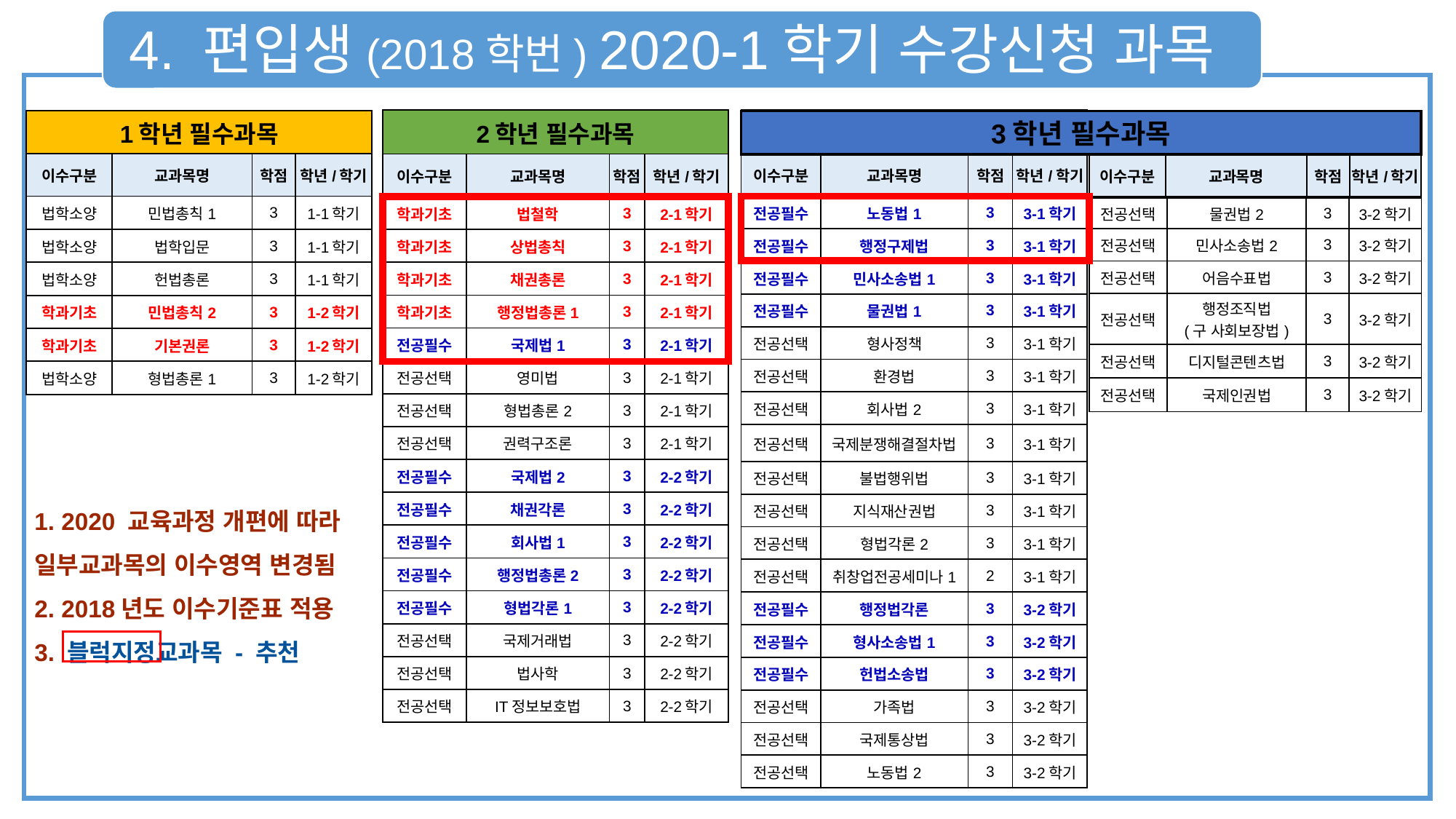

4. 편입생(2018학번) 2020-1학기 수강신청 과목

| 3학년 필수과목 |  |  |  |
| --- | --- | --- | --- |
| 이수구분 | 교과목명 | 학점 | 학년/학기 |
| 전공필수 | 노동법1 | 3 | 3-1학기 |
| 전공필수 | 행정구제법 | 3 | 3-1학기 |
| 전공필수 | 민사소송법1 | 3 | 3-1학기 |
| 전공필수 | 물권법1 | 3 | 3-1학기 |
| 전공선택 | 형사정책 | 3 | 3-1학기 |
| 전공선택 | 환경법 | 3 | 3-1학기 |
| 전공선택 | 회사법2 | 3 | 3-1학기 |
| 전공선택 | 국제분쟁해결절차법 | 3 | 3-1학기 |
| 전공선택 | 불법행위법 | 3 | 3-1학기 |
| 전공선택 | 지식재산권법 | 3 | 3-1학기 |
| 전공선택 | 형법각론2 | 3 | 3-1학기 |
| 전공선택 | 취창업전공세미나1 | 2 | 3-1학기 |
| 전공필수 | 행정법각론 | 3 | 3-2학기 |
| 전공필수 | 형사소송법1 | 3 | 3-2학기 |
| 전공필수 | 헌법소송법 | 3 | 3-2학기 |
| 전공선택 | 가족법 | 3 | 3-2학기 |
| 전공선택 | 국제통상법 | 3 | 3-2학기 |
| 전공선택 | 노동법2 | 3 | 3-2학기 |
| 2학년 필수과목 |  |  |  |
| --- | --- | --- | --- |
| 이수구분 | 교과목명 | 학점 | 학년/학기 |
| 학과기초 | 법철학 | 3 | 2-1학기 |
| 학과기초 | 상법총칙 | 3 | 2-1학기 |
| 학과기초 | 채권총론 | 3 | 2-1학기 |
| 학과기초 | 행정법총론1 | 3 | 2-1학기 |
| 전공필수 | 국제법1 | 3 | 2-1학기 |
| 전공선택 | 영미법 | 3 | 2-1학기 |
| 전공선택 | 형법총론2 | 3 | 2-1학기 |
| 전공선택 | 권력구조론 | 3 | 2-1학기 |
| 전공필수 | 국제법2 | 3 | 2-2학기 |
| 전공필수 | 채권각론 | 3 | 2-2학기 |
| 전공필수 | 회사법1 | 3 | 2-2학기 |
| 전공필수 | 행정법총론2 | 3 | 2-2학기 |
| 전공필수 | 형법각론1 | 3 | 2-2학기 |
| 전공선택 | 국제거래법 | 3 | 2-2학기 |
| 전공선택 | 법사학 | 3 | 2-2학기 |
| 전공선택 | IT정보보호법 | 3 | 2-2학기 |
| 1학년 필수과목 |  |  |  |
| --- | --- | --- | --- |
| 이수구분 | 교과목명 | 학점 | 학년/학기 |
| 법학소양 | 민법총칙1 | 3 | 1-1학기 |
| 법학소양 | 법학입문 | 3 | 1-1학기 |
| 법학소양 | 헌법총론 | 3 | 1-1학기 |
| 학과기초 | 민법총칙2 | 3 | 1-2학기 |
| 학과기초 | 기본권론 | 3 | 1-2학기 |
| 법학소양 | 형법총론1 | 3 | 1-2학기 |
3학년 필수과목
| 3학년 필수과목 |  |  |  |
| --- | --- | --- | --- |
| 이수구분 | 교과목명 | 학점 | 학년/학기 |

| 전공선택 | 물권법2 | 3 | 3-2학기 |
| --- | --- | --- | --- |
| 전공선택 | 민사소송법2 | 3 | 3-2학기 |
| 전공선택 | 어음수표법 | 3 | 3-2학기 |
| 전공선택 | 행정조직법 (구 사회보장법) | 3 | 3-2학기 |
| 전공선택 | 디지털콘텐츠법 | 3 | 3-2학기 |
| 전공선택 | 국제인권법 | 3 | 3-2학기 |
1. 2020 교육과정 개편에 따라
일부교과목의 이수영역 변경됨
2. 2018년도 이수기준표 적용
3. 블럭지정교과목 - 추천